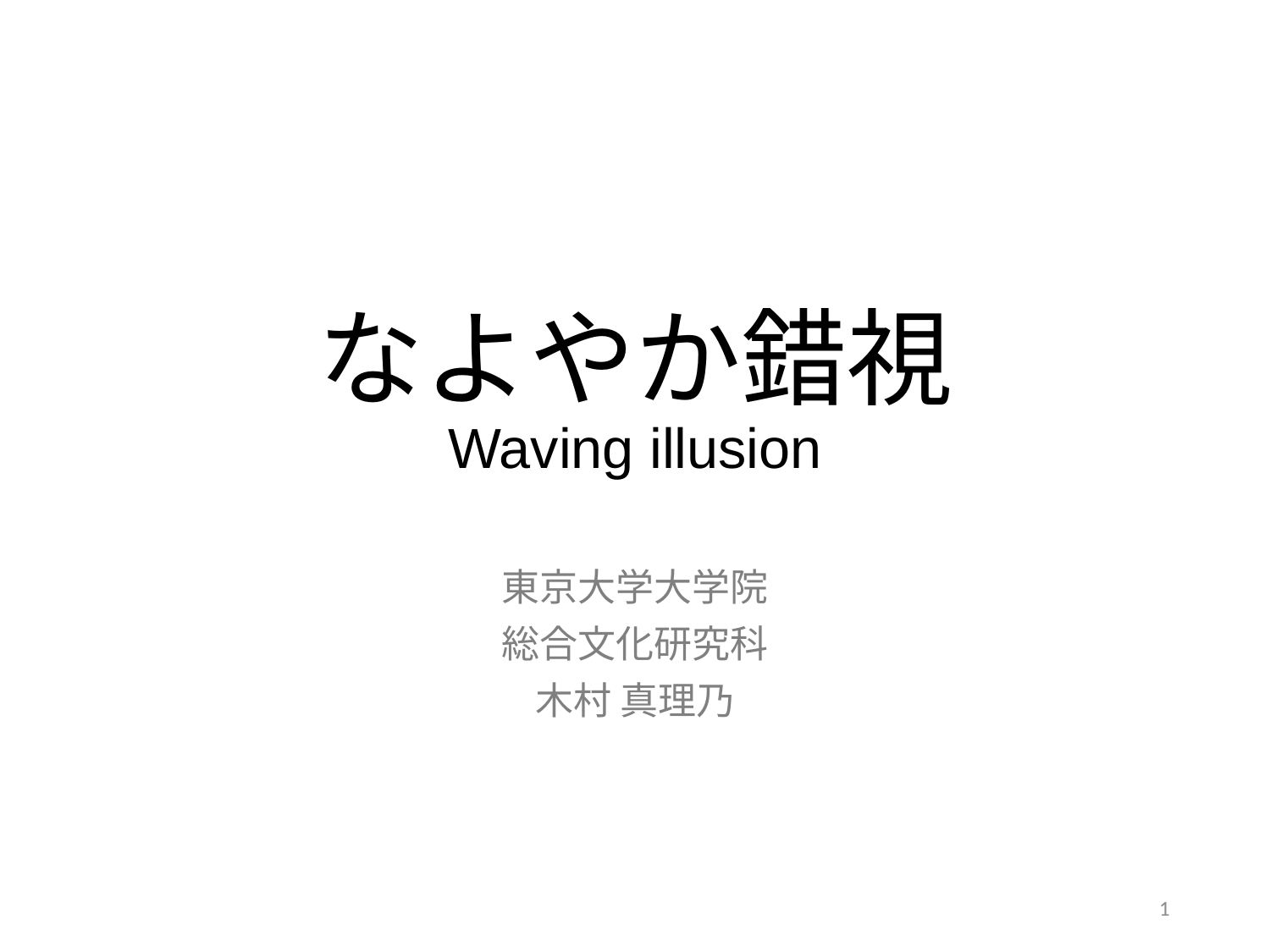

# なよやか錯視 Waving illusion

東京大学大学院
総合文化研究科
木村 真理乃
1